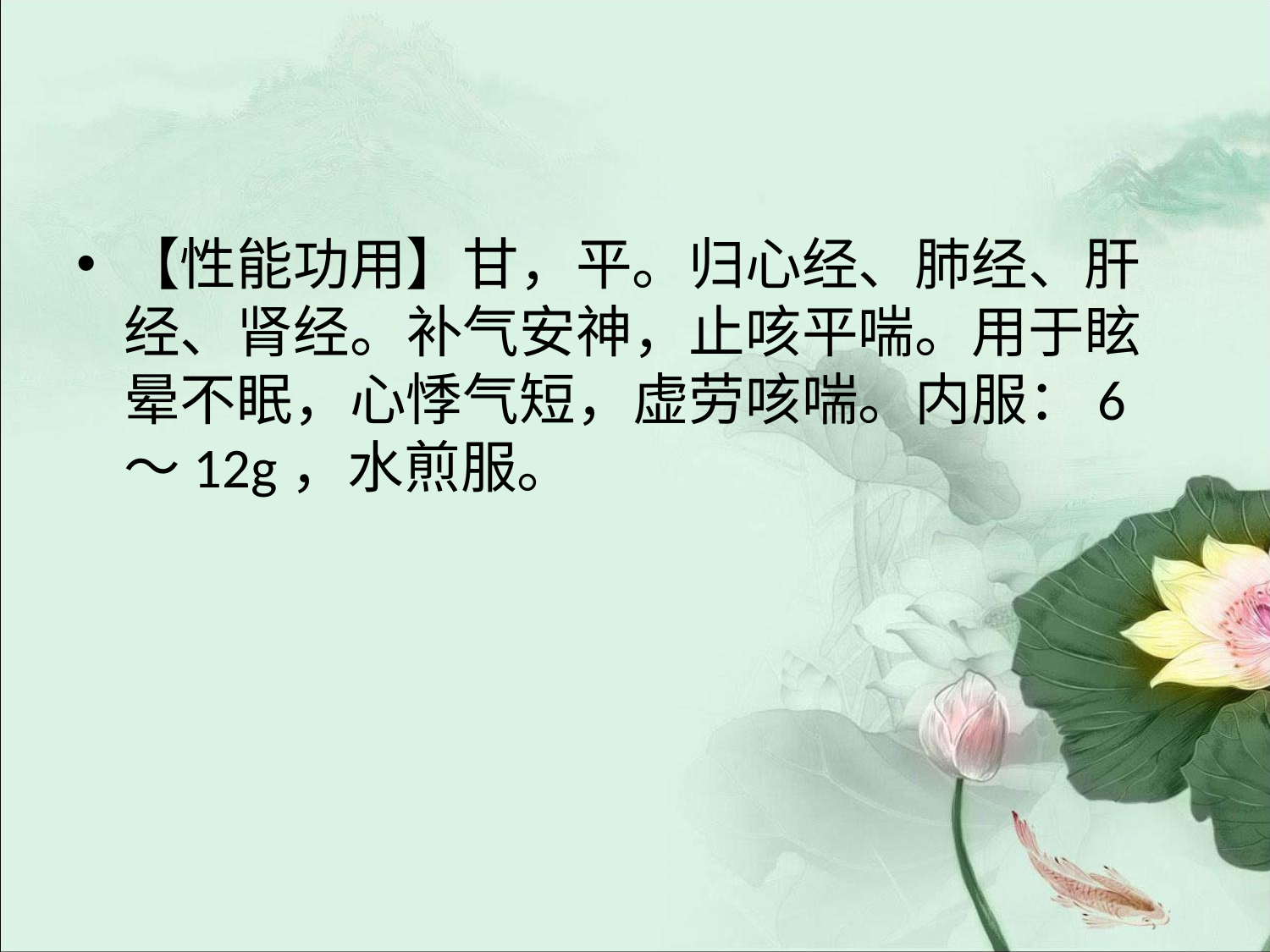

#
【性能功用】甘，平。归心经、肺经、肝经、肾经。补气安神，止咳平喘。用于眩晕不眠，心悸气短，虚劳咳喘。内服：6～12g，水煎服。